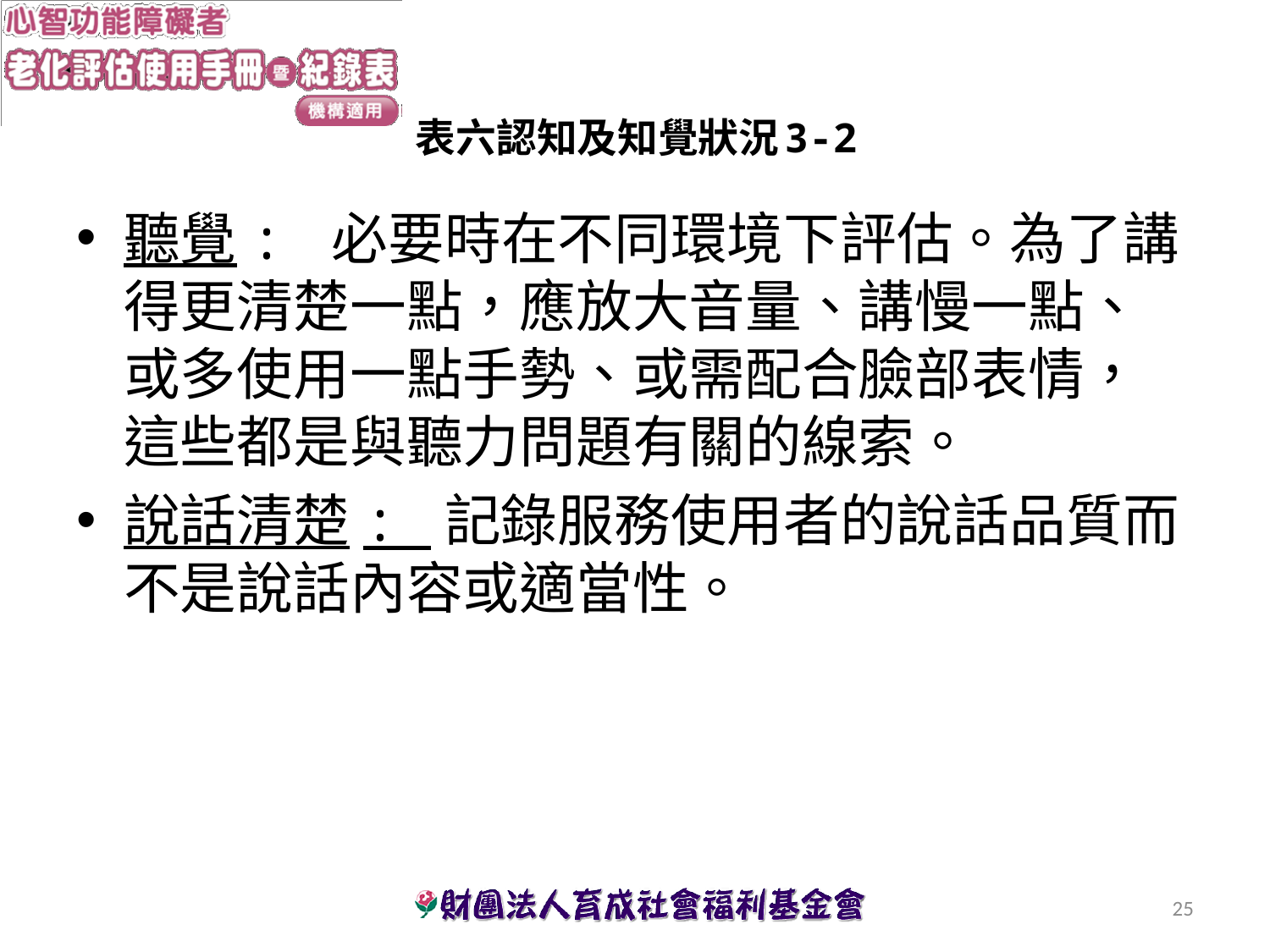

# 表六認知及知覺狀況3-2
聽覺: 必要時在不同環境下評估。為了講得更清楚一點，應放大音量、講慢一點、或多使用一點手勢、或需配合臉部表情，這些都是與聽力問題有關的線索。
說話清楚: 記錄服務使用者的說話品質而不是說話內容或適當性。

25